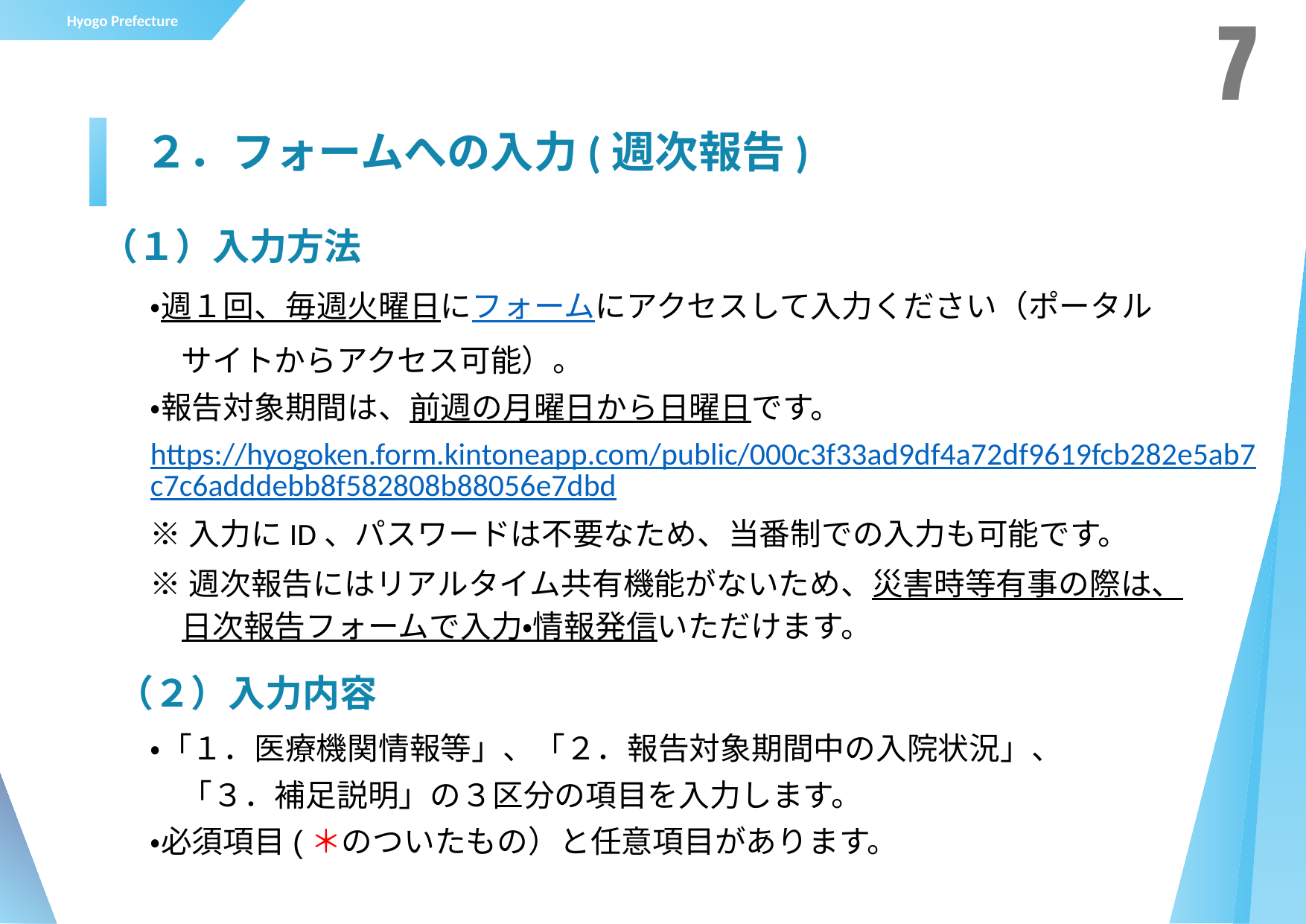

7

# ２．フォームへの入力(週次報告)
（１）入力方法
・週１回、毎週火曜日にフォームにアクセスして入力ください（ポータル
　サイトからアクセス可能）。
・報告対象期間は、前週の月曜日から日曜日です。
https://hyogoken.form.kintoneapp.com/public/000c3f33ad9df4a72df9619fcb282e5ab7c7c6adddebb8f582808b88056e7dbd
※入力にID、パスワードは不要なため、当番制での入力も可能です。
※週次報告にはリアルタイム共有機能がないため、災害時等有事の際は、
　日次報告フォームで入力・情報発信いただけます。

（２）入力内容
・「１．医療機関情報等」、「２．報告対象期間中の入院状況」、
　「３．補足説明」の３区分の項目を入力します。
・必須項目(＊のついたもの）と任意項目があります。